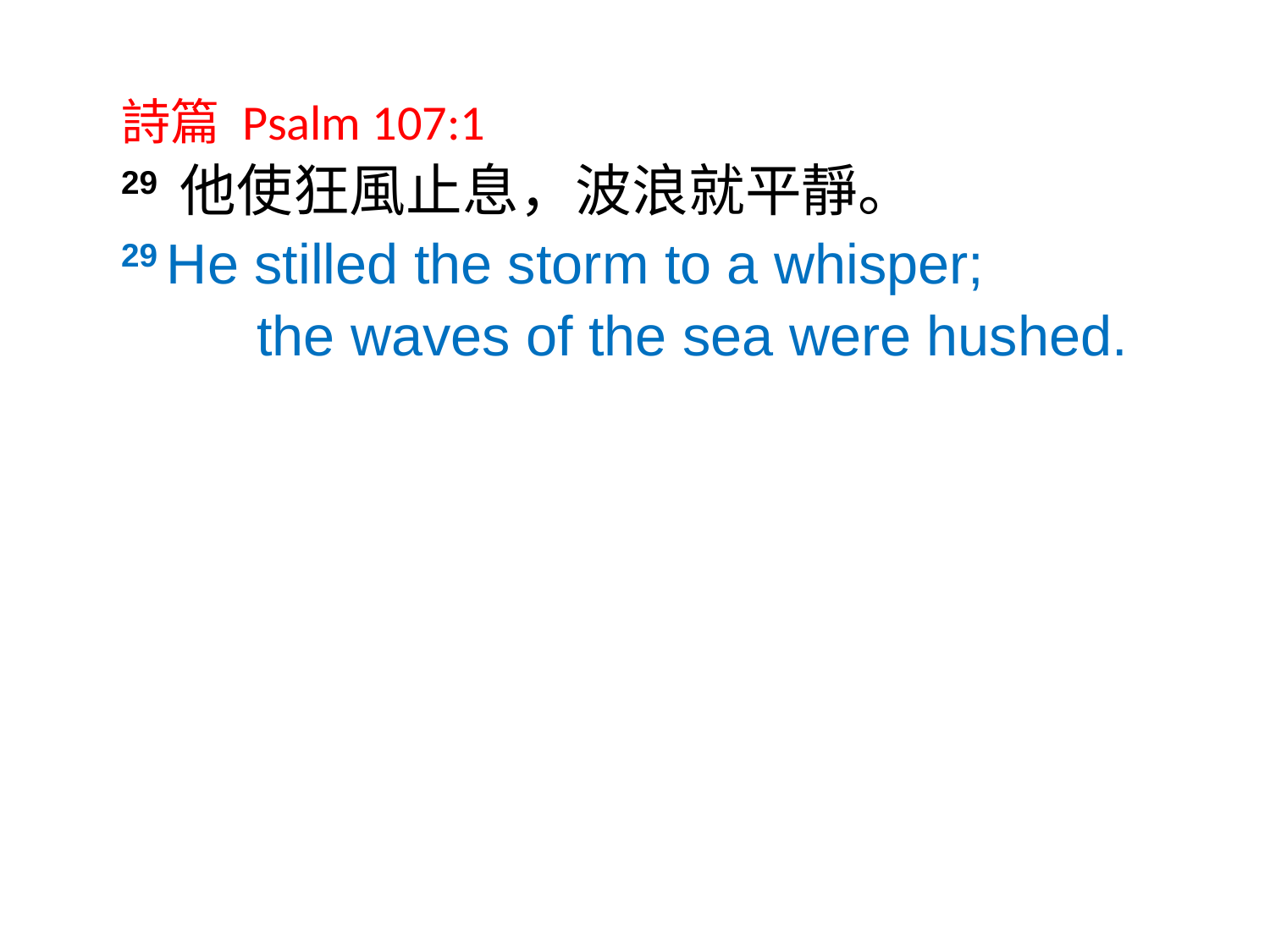

詩篇 Psalm 107:1
29 他使狂風止息，波浪就平靜。
29 He stilled the storm to a whisper;
    the waves of the sea were hushed.